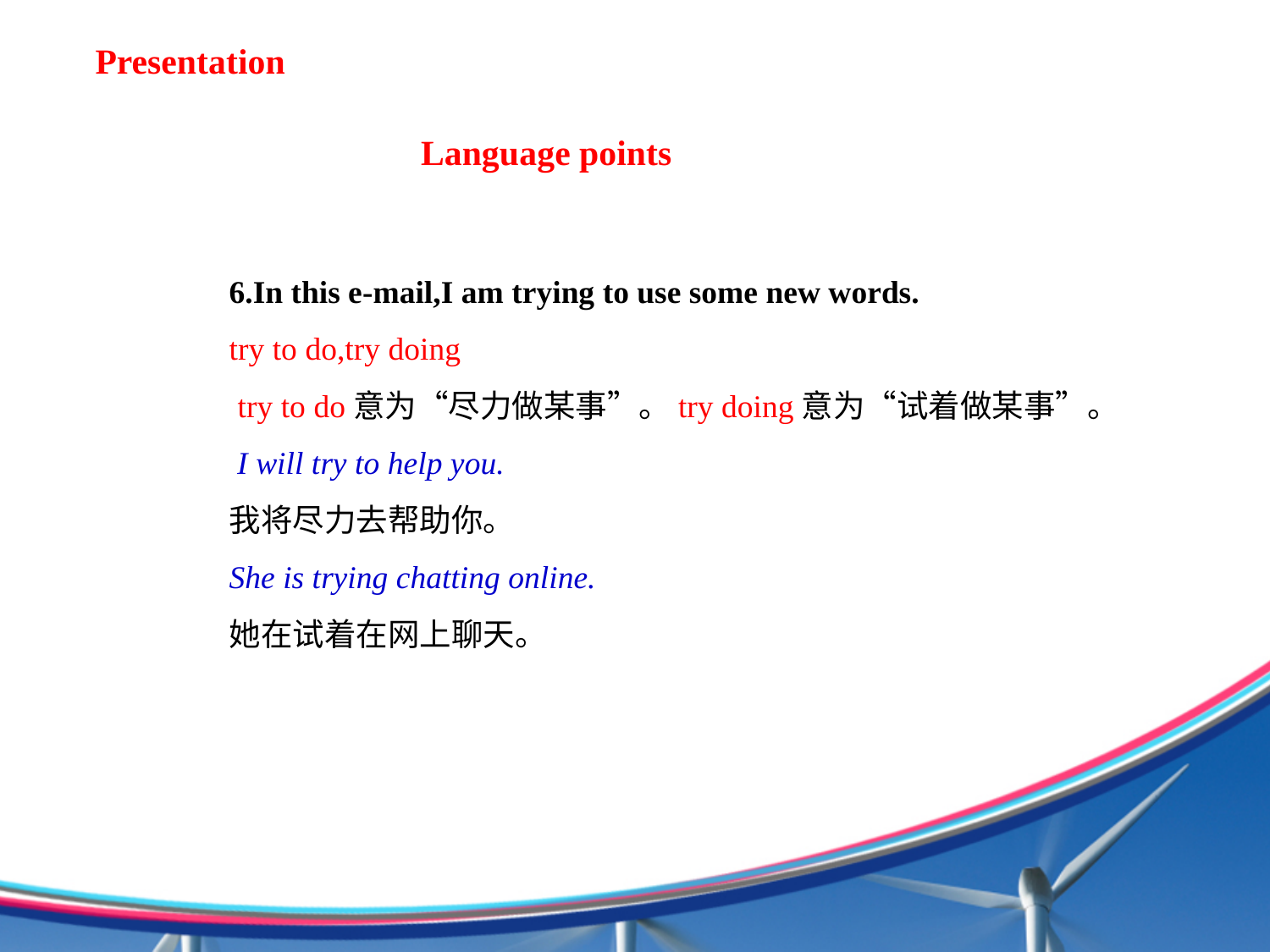

Presentation
Language points
6.In this e-mail,I am trying to use some new words.
try to do,try doing
     try to do意为“尽力做某事”。try doing意为“试着做某事”。
 I will try to help you.
我将尽力去帮助你。
She is trying chatting online.
她在试着在网上聊天。